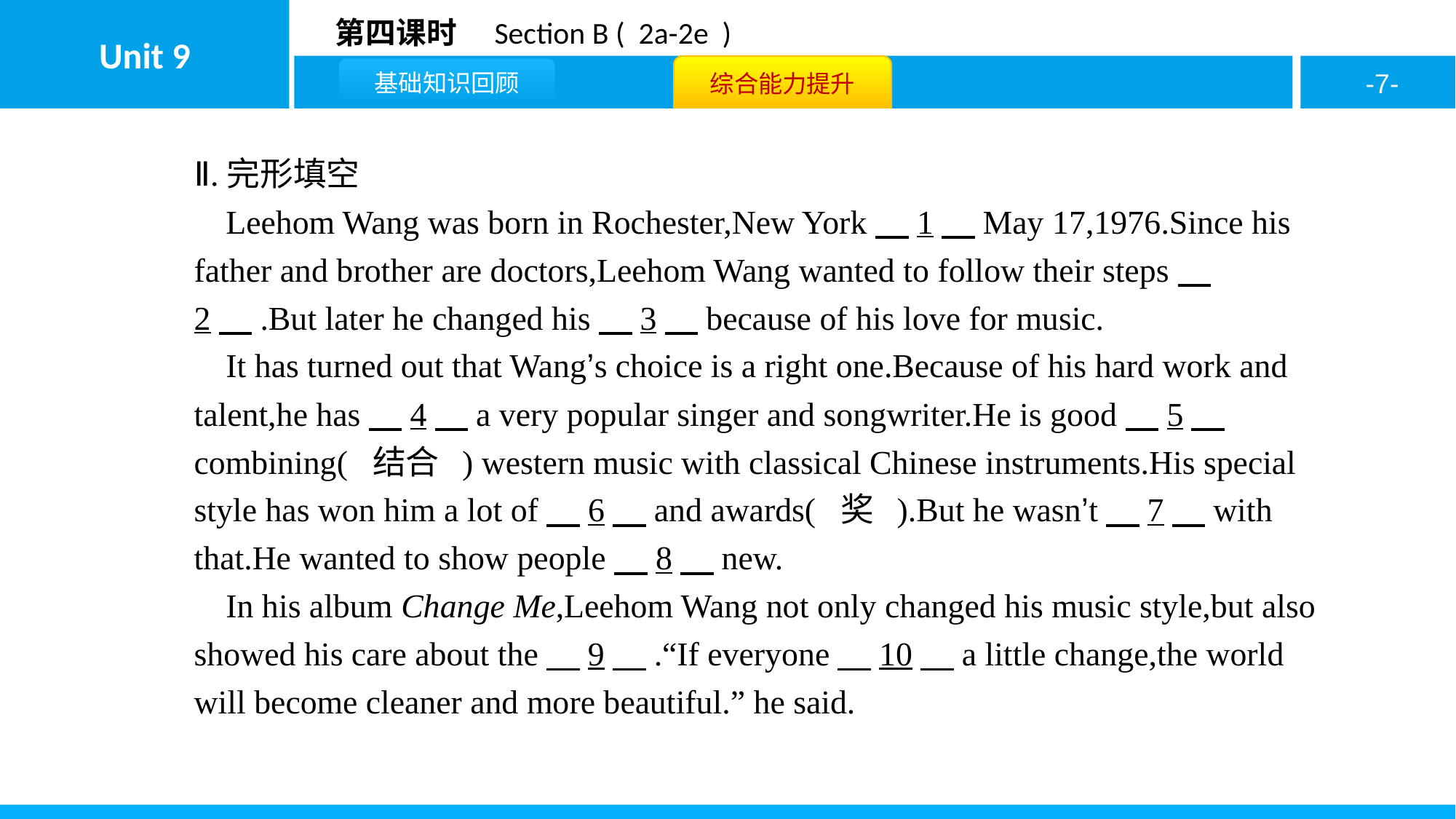

Ⅱ.完形填空
Leehom Wang was born in Rochester,New York　1　May 17,1976.Since his father and brother are doctors,Leehom Wang wanted to follow their steps　2　.But later he changed his　3　because of his love for music.
It has turned out that Wang’s choice is a right one.Because of his hard work and talent,he has　4　a very popular singer and songwriter.He is good　5　combining(  结合  ) western music with classical Chinese instruments.His special style has won him a lot of　6　and awards(  奖  ).But he wasn’t　7　with that.He wanted to show people　8　new.
In his album Change Me,Leehom Wang not only changed his music style,but also showed his care about the　9　.“If everyone　10　a little change,the world will become cleaner and more beautiful.” he said.